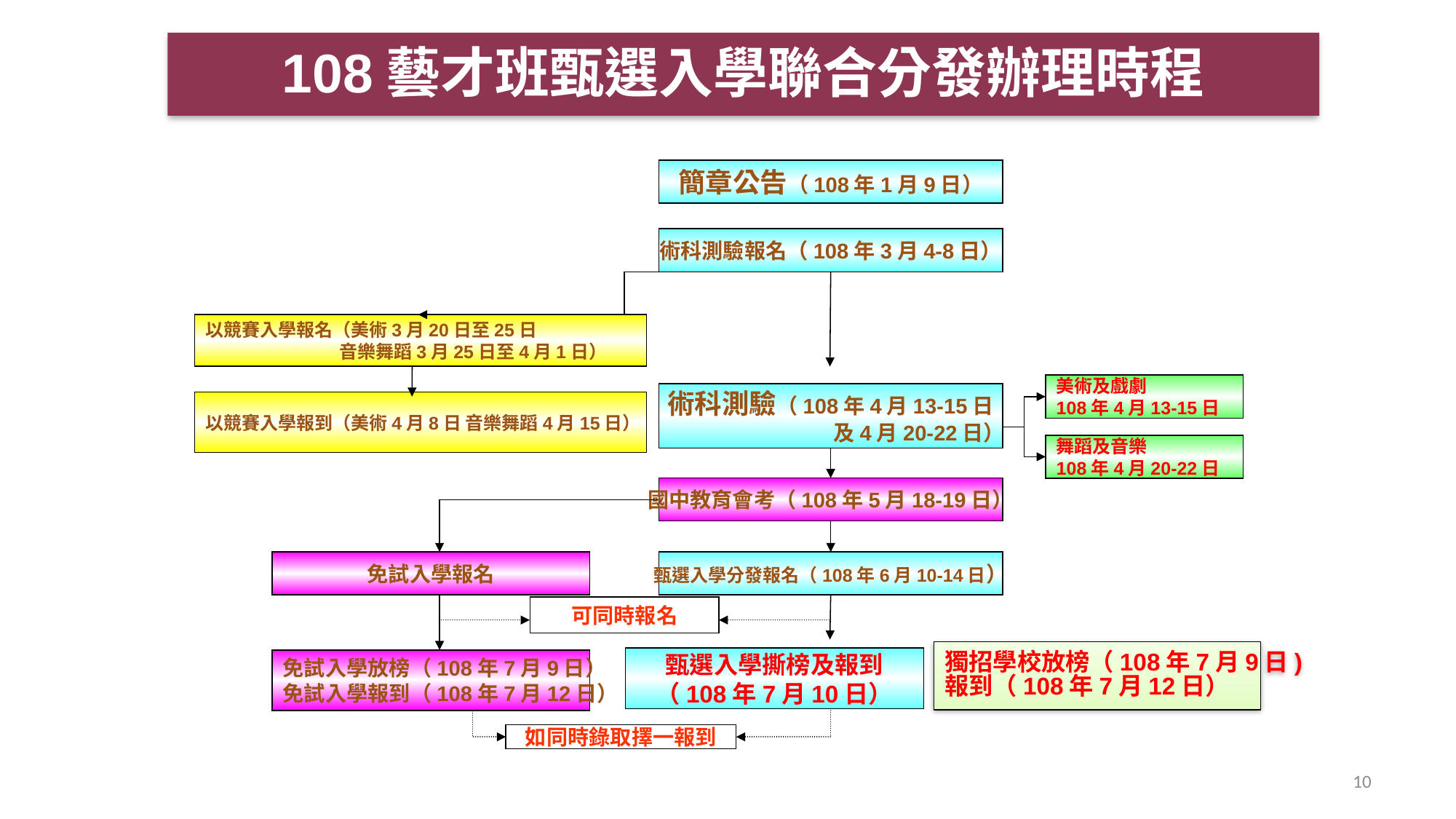

108藝才班甄選入學聯合分發辦理時程
簡章公告（108年1月9日）
術科測驗報名（108年3月4-8日）
以競賽入學報名（美術3月20日至25日
                               音樂舞蹈3月25日至4月1日）
美術及戲劇
108年4月13-15日
術科測驗（108年4月13-15日
                                   及4月20-22日）
以競賽入學報到（美術4月8日 音樂舞蹈4月15日）
舞蹈及音樂
108年4月20-22日
國中教育會考（108年5月18-19日）
免試入學報名
甄選入學分發報名（108年6月10-14日）
可同時報名
獨招學校放榜（108年7月9日)
報到（108年7月12日）
甄選入學撕榜及報到
（108年7月10日）
免試入學放榜（108年7月9日）
免試入學報到（108年7月12日）
如同時錄取擇一報到
10